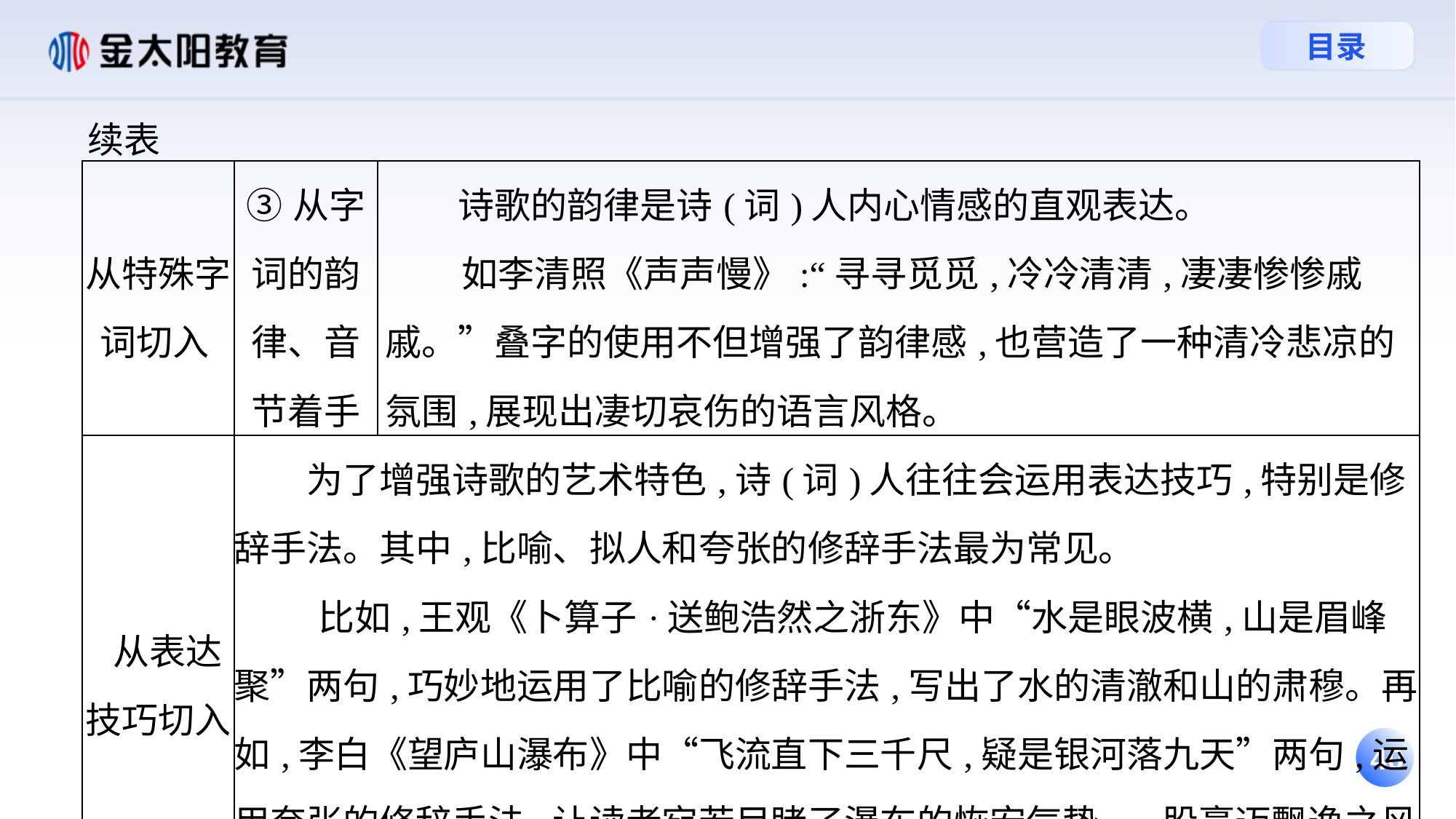

续表
| 从特殊字词切入 | ③从字 词的韵 律、音 节着手 | 诗歌的韵律是诗(词)人内心情感的直观表达。 如李清照《声声慢》:“寻寻觅觅,冷冷清清,凄凄惨惨戚戚。”叠字的使用不但增强了韵律感,也营造了一种清冷悲凉的氛围,展现出凄切哀伤的语言风格。 |
| --- | --- | --- |
| 从表达技巧切入 | 为了增强诗歌的艺术特色,诗(词)人往往会运用表达技巧,特别是修辞手法。其中,比喻、拟人和夸张的修辞手法最为常见。 比如,王观《卜算子·送鲍浩然之浙东》中“水是眼波横,山是眉峰聚”两句,巧妙地运用了比喻的修辞手法,写出了水的清澈和山的肃穆。再如,李白《望庐山瀑布》中“飞流直下三千尺,疑是银河落九天”两句,运用夸张的修辞手法,让读者宛若目睹了瀑布的恢宏气势,一股豪迈飘逸之风从字里行间自然地体现出来。 |  |